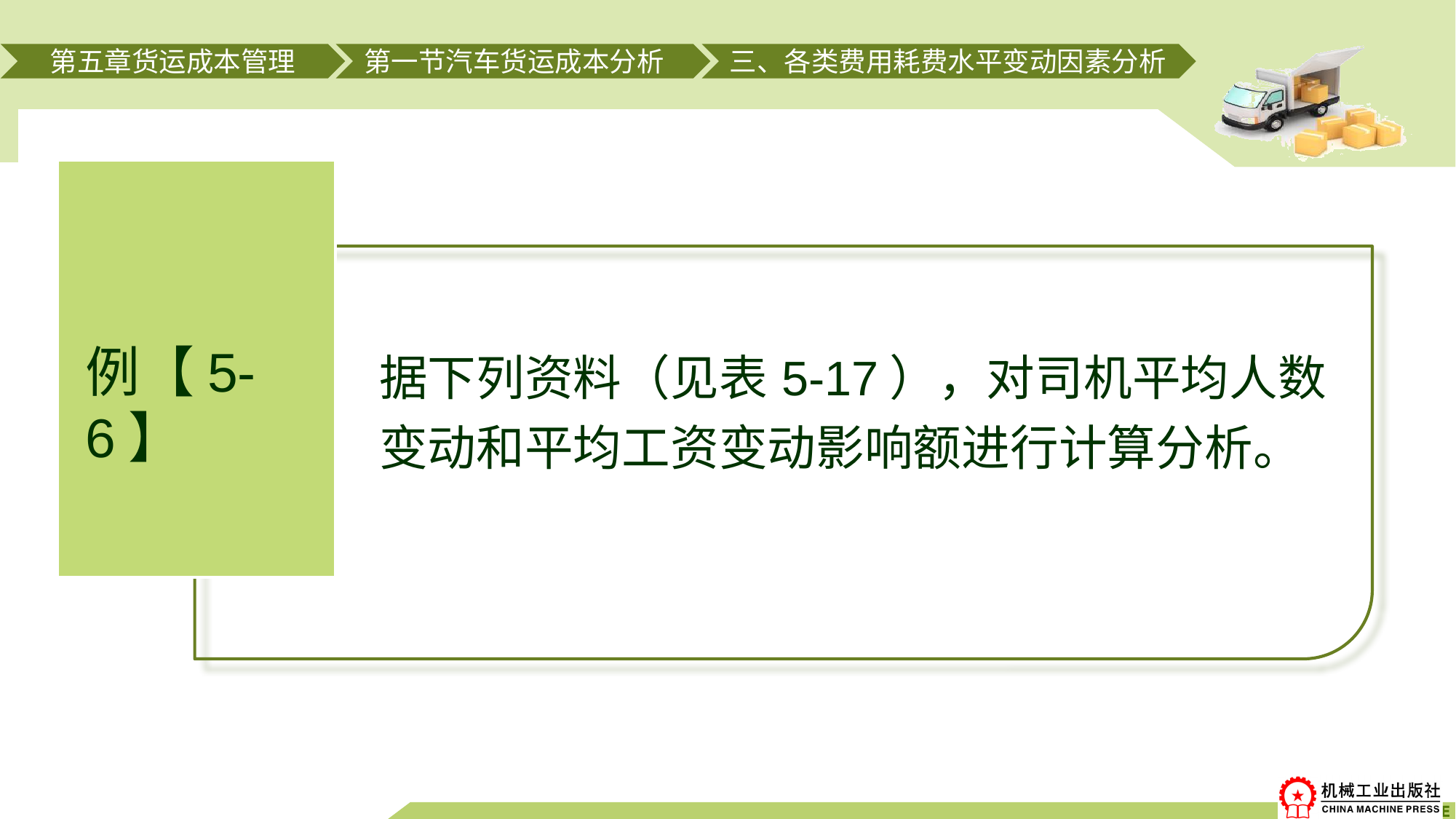

第五章货运成本管理
第一节汽车货运成本分析
三、各类费用耗费水平变动因素分析
据下列资料（见表5-17），对司机平均人数变动和平均工资变动影响额进行计算分析。

例【5-6】